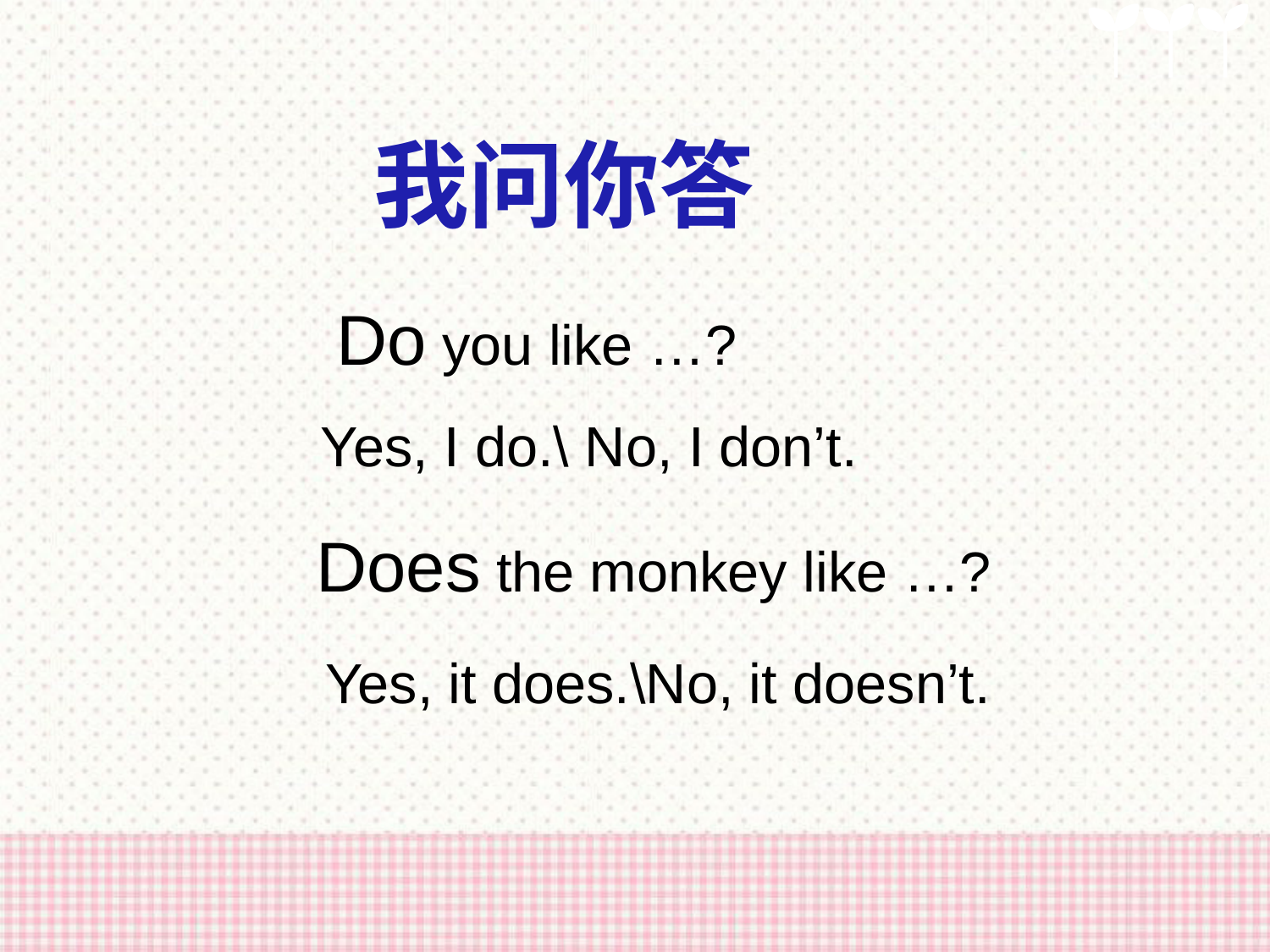

我问你答
Do you like …?

Yes, I do.\ No, I don’t.

Does the monkey like …?

 Yes, it does.\No, it doesn’t.